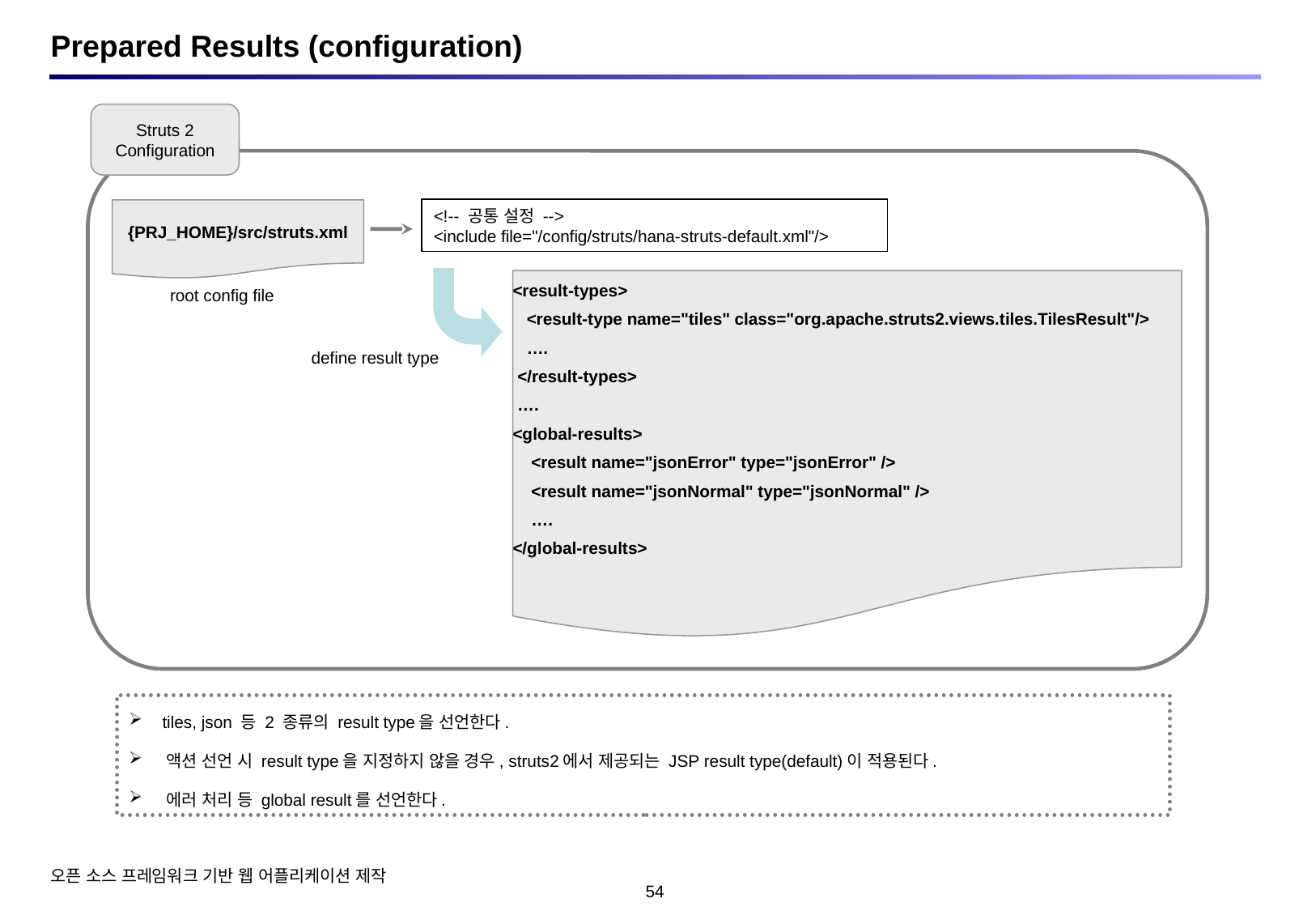

# Prepared Results (configuration)
Struts 2
Configuration

<!-- 공통 설정 -->
<include file="/config/struts/hana-struts-default.xml"/>
{PRJ_HOME}/src/struts.xml

<result-types>
   <result-type name="tiles" class="org.apache.struts2.views.tiles.TilesResult"/>
   ….
 </result-types>
 ….
<global-results>
    <result name="jsonError" type="jsonError" />
    <result name="jsonNormal" type="jsonNormal" />
    ….
</global-results>
root config file
define result type
 tiles, json 등 2 종류의 result type을 선언한다.
 액션 선언 시 result type을 지정하지 않을 경우, struts2에서 제공되는 JSP result type(default)이 적용된다.
 에러 처리 등 global result를 선언한다.